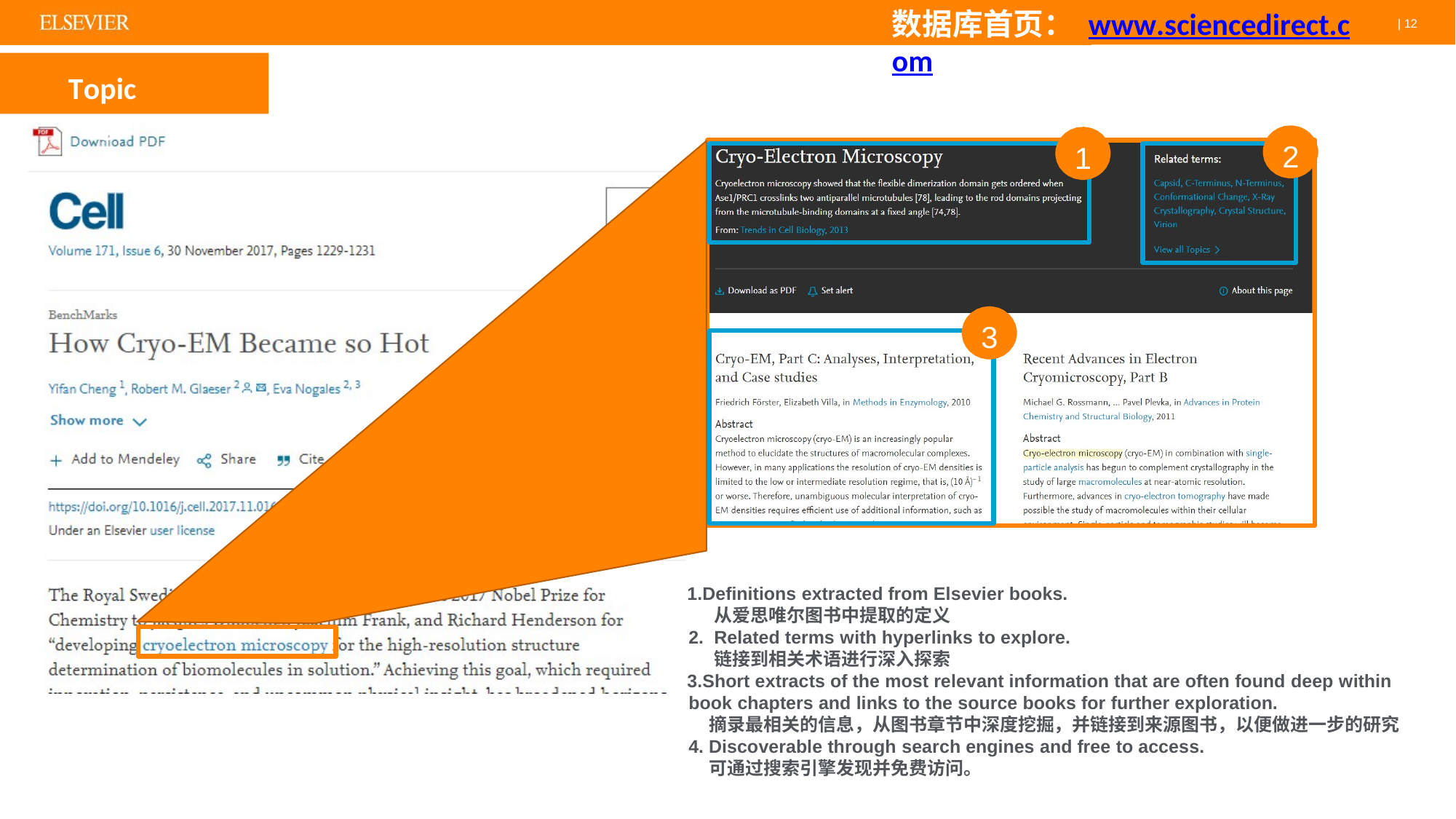

# 数据库首页： www.sciencedirect.com
| 12

Topic Page

2
1

3

Definitions extracted from Elsevier books.
从爱思唯尔图书中提取的定义
Related terms with hyperlinks to explore.
链接到相关术语进行深入探索
Short extracts of the most relevant information that are often found deep within book chapters and links to the source books for further exploration.
摘录最相关的信息，从图书章节中深度挖掘，并链接到来源图书，以便做进一步的研究
Discoverable through search engines and free to access.
可通过搜索引擎发现并免费访问。